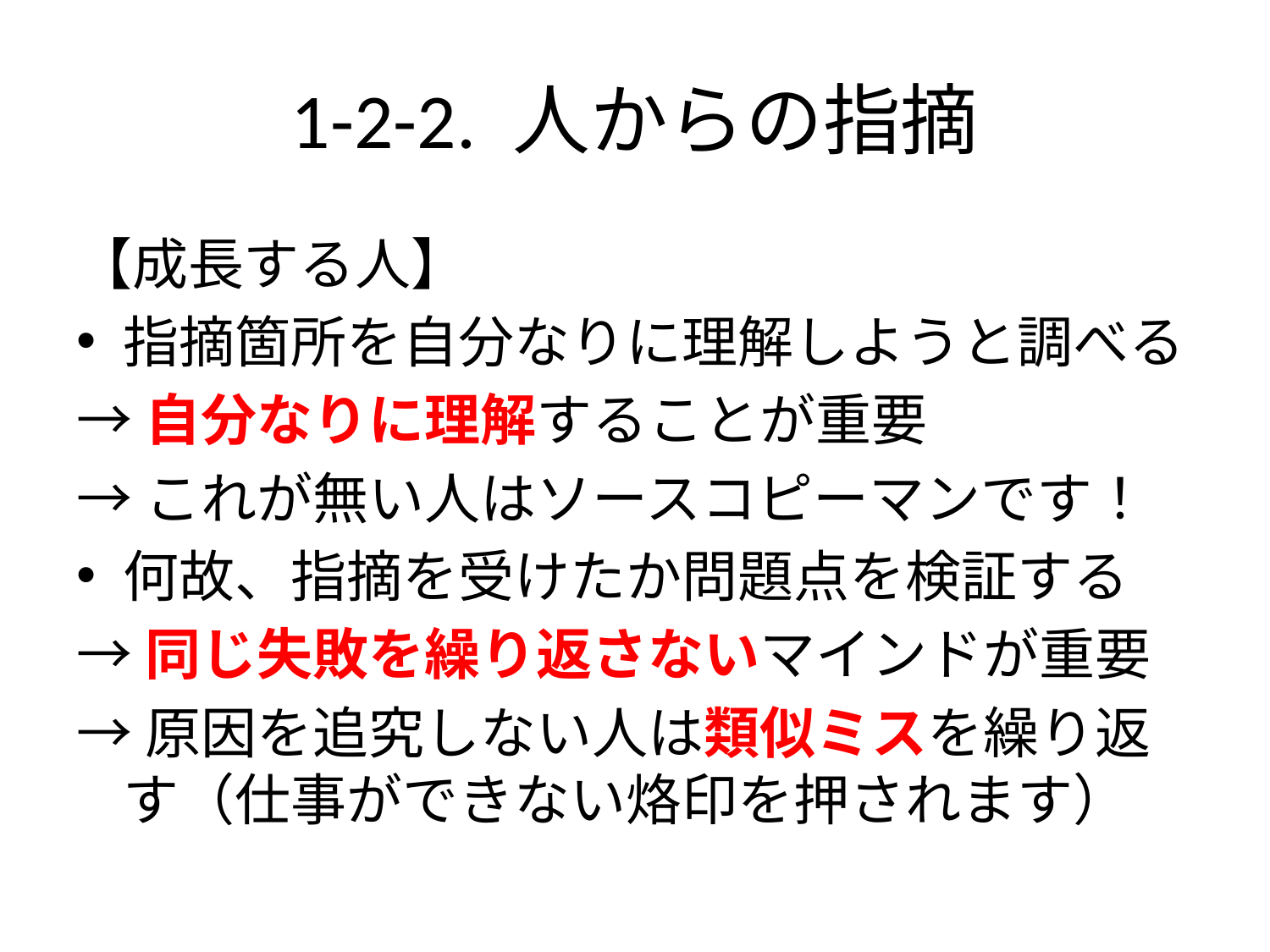

# 1-2-2. 人からの指摘
【成長する人】
指摘箇所を自分なりに理解しようと調べる
→自分なりに理解することが重要
→これが無い人はソースコピーマンです！
何故、指摘を受けたか問題点を検証する
→同じ失敗を繰り返さないマインドが重要
→原因を追究しない人は類似ミスを繰り返す（仕事ができない烙印を押されます）